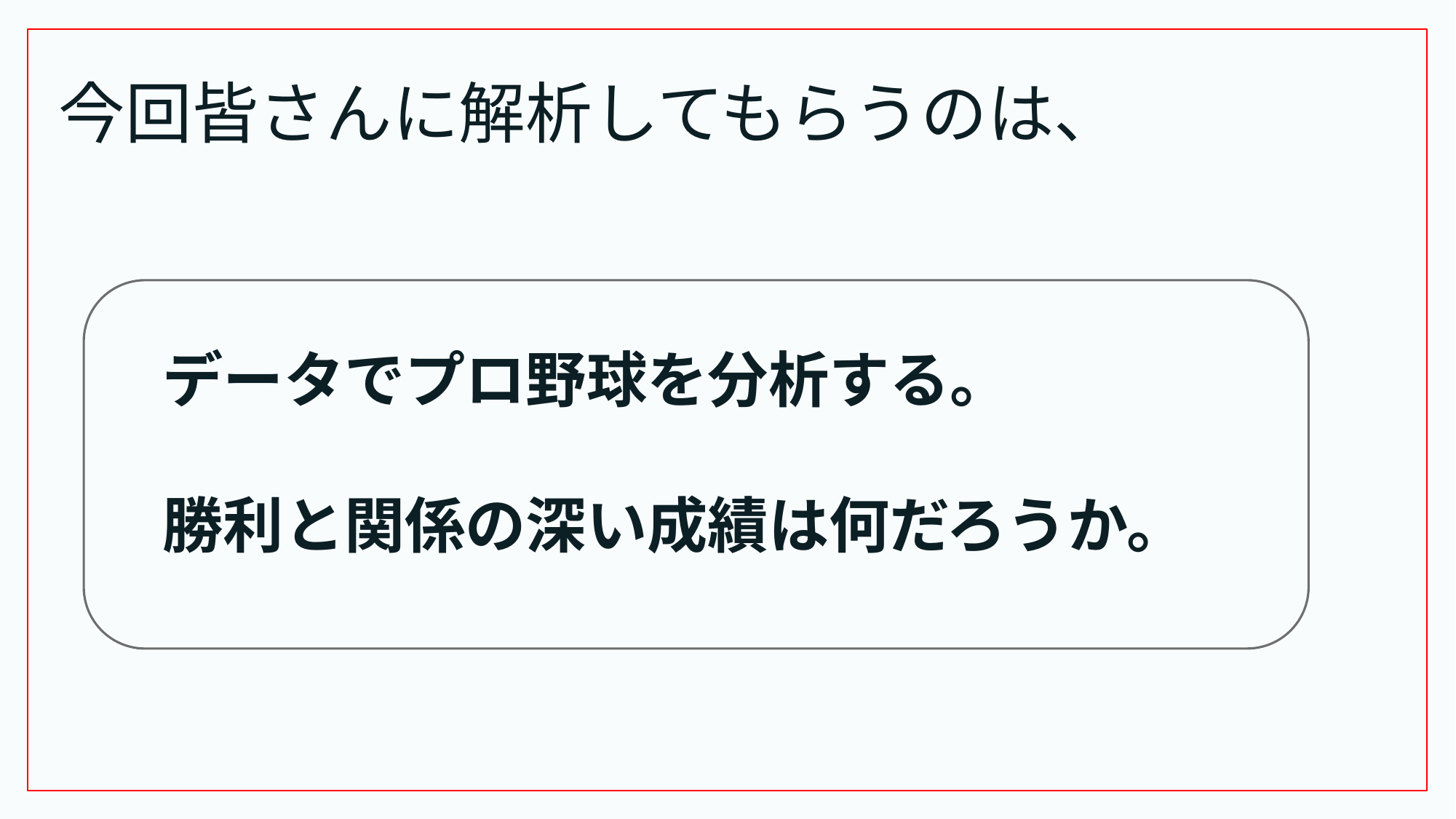

# 今回皆さんに解析してもらうのは、

データでプロ野球を分析する。

勝利と関係の深い成績は何だろうか。